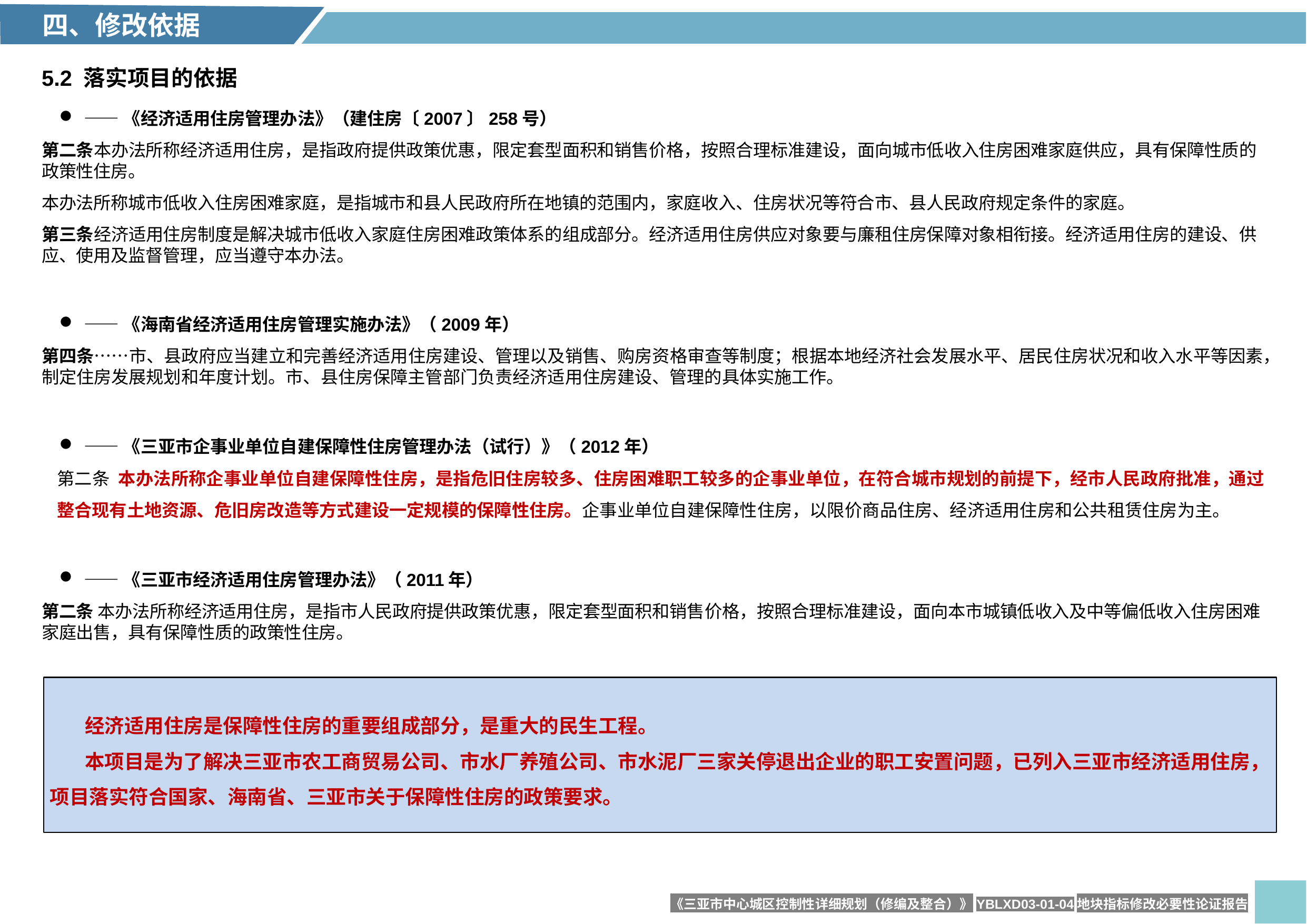

# 四、修改依据

5.2 落实项目的依据
——《经济适用住房管理办法》（建住房〔2007〕258号）
第⼆条本办法所称经济适⽤住房，是指政府提供政策优惠，限定套型⾯积和销售价格，按照合理标准建设，⾯向城市低收⼊住房困难家庭供应，具有保障性质的政策性住房。
本办法所称城市低收⼊住房困难家庭，是指城市和县⼈民政府所在地镇的范围内，家庭收⼊、住房状况等符合市、县⼈民政府规定条件的家庭。
第三条经济适⽤住房制度是解决城市低收⼊家庭住房困难政策体系的组成部分。经济适⽤住房供应对象要与廉租住房保障对象相衔接。经济适⽤住房的建设、供应、使⽤及监督管理，应当遵守本办法。

——《海南省经济适用住房管理实施办法》（2009年）
第四条……市、县政府应当建立和完善经济适用住房建设、管理以及销售、购房资格审查等制度；根据本地经济社会发展水平、居民住房状况和收入水平等因素，制定住房发展规划和年度计划。市、县住房保障主管部门负责经济适用住房建设、管理的具体实施工作。

——《三亚市企事业单位自建保障性住房管理办法（试行）》（2012年）
第二条  本办法所称企事业单位自建保障性住房，是指危旧住房较多、住房困难职工较多的企事业单位，在符合城市规划的前提下，经市人民政府批准，通过整合现有土地资源、危旧房改造等方式建设一定规模的保障性住房。企事业单位自建保障性住房，以限价商品住房、经济适用住房和公共租赁住房为主。

——《三亚市经济适用住房管理办法》（2011年）
第二条 本办法所称经济适用住房，是指市人民政府提供政策优惠，限定套型面积和销售价格，按照合理标准建设，面向本市城镇低收入及中等偏低收入住房困难家庭出售，具有保障性质的政策性住房。
经济适用住房是保障性住房的重要组成部分，是重大的民生工程。
本项目是为了解决三亚市农工商贸易公司、市水厂养殖公司、市水泥厂三家关停退出企业的职工安置问题，已列入三亚市经济适用住房，项目落实符合国家、海南省、三亚市关于保障性住房的政策要求。

6
《三亚市中心城区控制性详细规划（修编及整合）》YBLXD03-01-04地块指标修改必要性论证报告